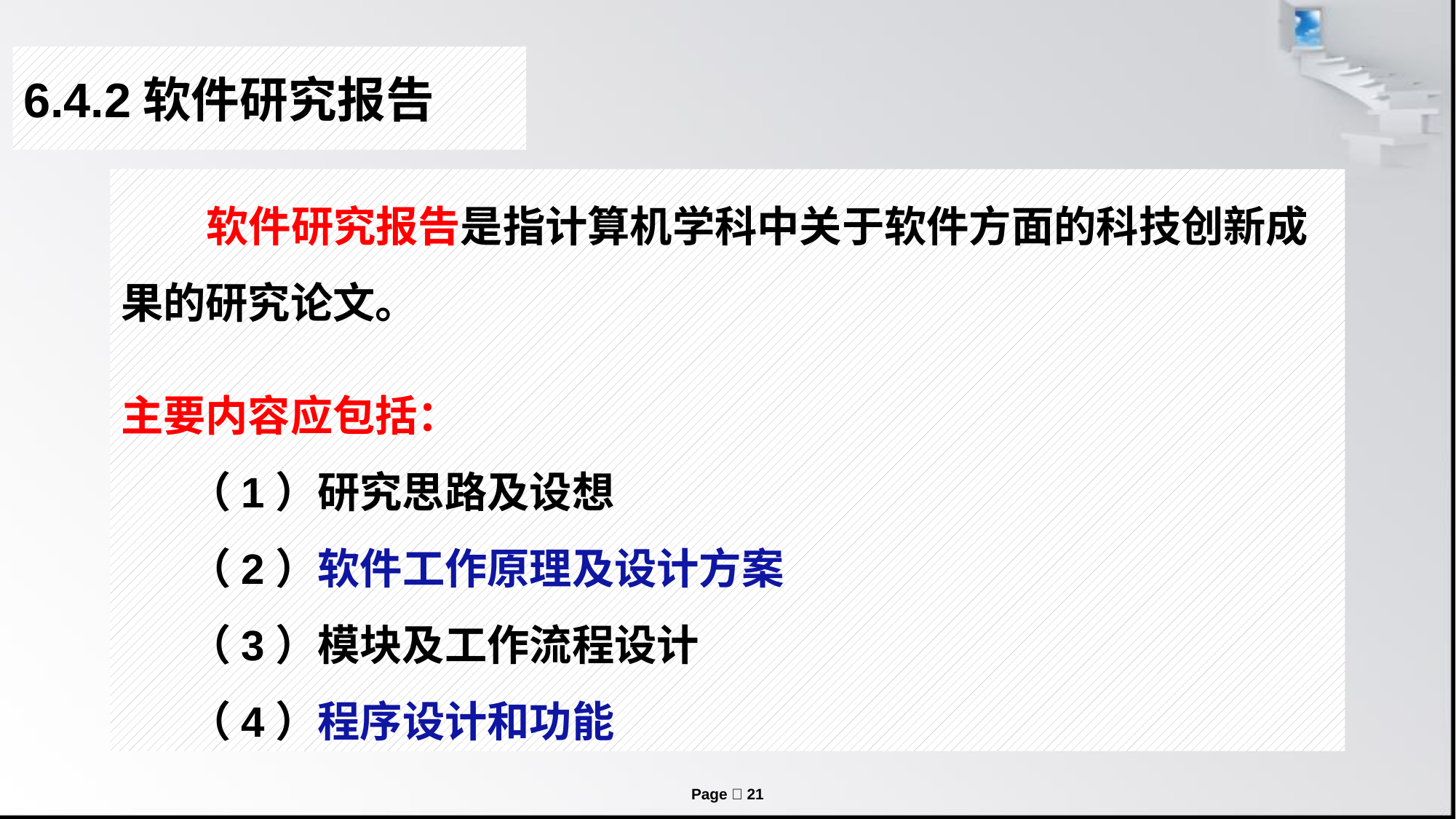

# 6.4.2软件研究报告
         软件研究报告是指计算机学科中关于软件方面的科技创新成果的研究论文。
主要内容应包括：
      （1）研究思路及设想
      （2）软件工作原理及设计方案
      （3）模块及工作流程设计
      （4）程序设计和功能